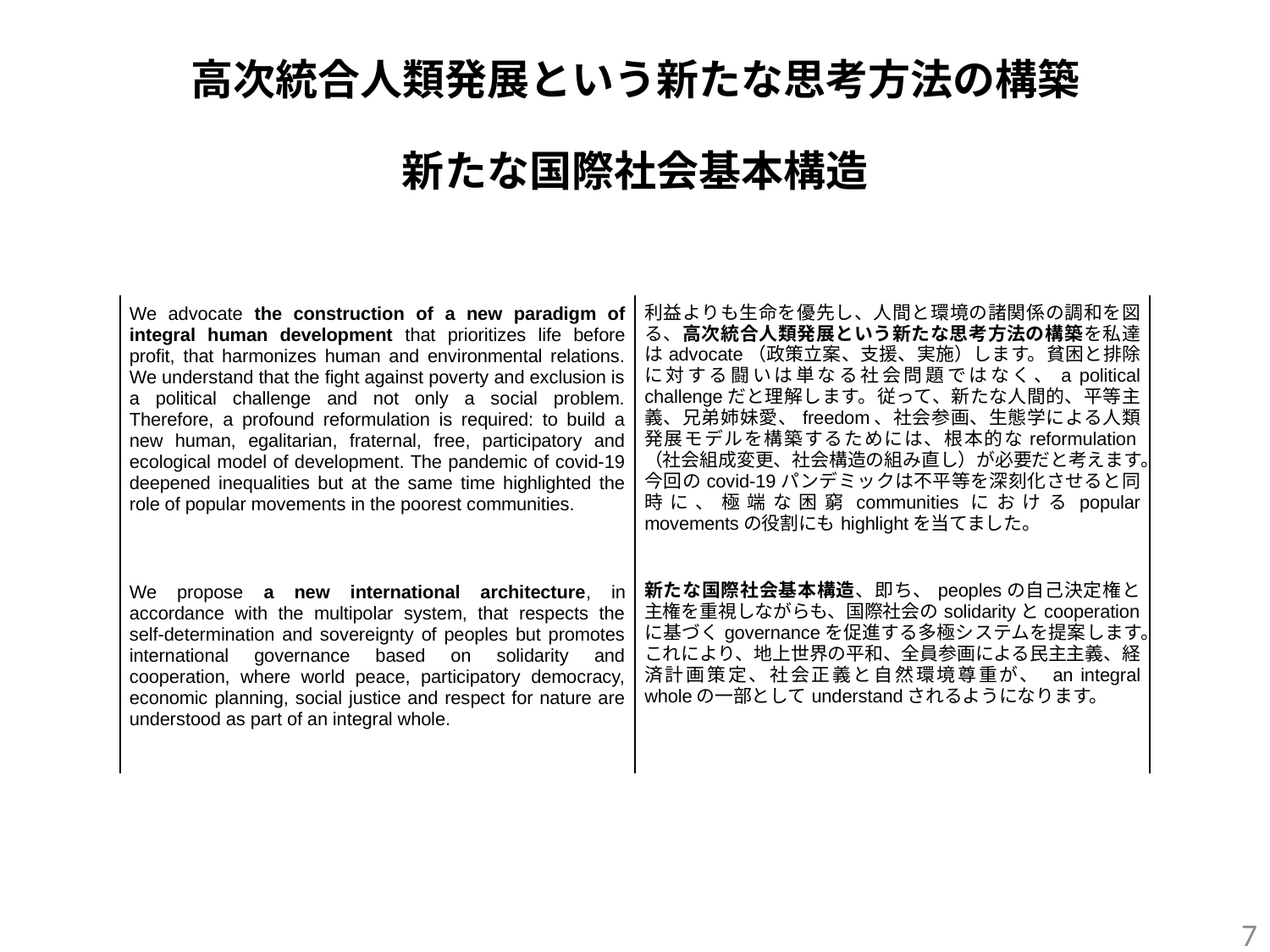

# 高次統合人類発展という新たな思考方法の構築 新たな国際社会基本構造
| We advocate the construction of a new paradigm of integral human development that prioritizes life before profit, that harmonizes human and environmental relations. We understand that the fight against poverty and exclusion is a political challenge and not only a social problem. Therefore, a profound reformulation is required: to build a new human, egalitarian, fraternal, free, participatory and ecological model of development. The pandemic of covid-19 deepened inequalities but at the same time highlighted the role of popular movements in the poorest communities. | 利益よりも生命を優先し、人間と環境の諸関係の調和を図る、高次統合人類発展という新たな思考方法の構築を私達はadvocate（政策立案、支援、実施）します。貧困と排除に対する闘いは単なる社会問題ではなく、a political challengeだと理解します。従って、新たな人間的、平等主義、兄弟姉妹愛、freedom、社会参画、生態学による人類発展モデルを構築するためには、根本的なreformulation（社会組成変更、社会構造の組み直し）が必要だと考えます。今回のcovid-19パンデミックは不平等を深刻化させると同時に、極端な困窮communitiesにおけるpopular movementsの役割にもhighlightを当てました。 |
| --- | --- |
| We propose a new international architecture, in accordance with the multipolar system, that respects the self-determination and sovereignty of peoples but promotes international governance based on solidarity and cooperation, where world peace, participatory democracy, economic planning, social justice and respect for nature are understood as part of an integral whole. | 新たな国際社会基本構造、即ち、peoplesの自己決定権と主権を重視しながらも、国際社会のsolidarityとcooperationに基づくgovernanceを促進する多極システムを提案します。これにより、地上世界の平和、全員参画による民主主義、経済計画策定、社会正義と自然環境尊重が、 an integral wholeの一部としてunderstandされるようになります。 |
7